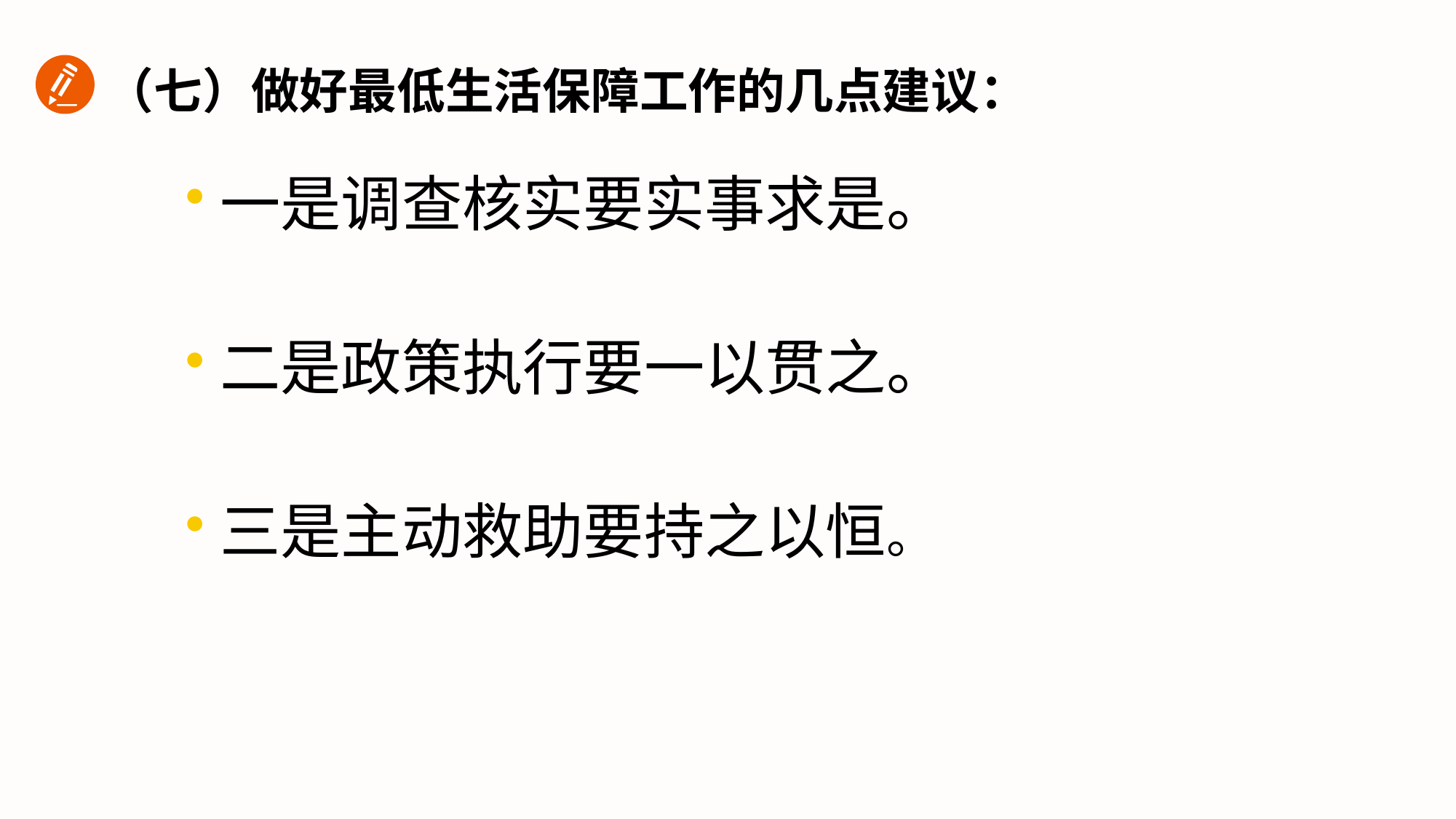

（七）做好最低生活保障工作的几点建议：
一是调查核实要实事求是。

二是政策执行要一以贯之。

三是主动救助要持之以恒。